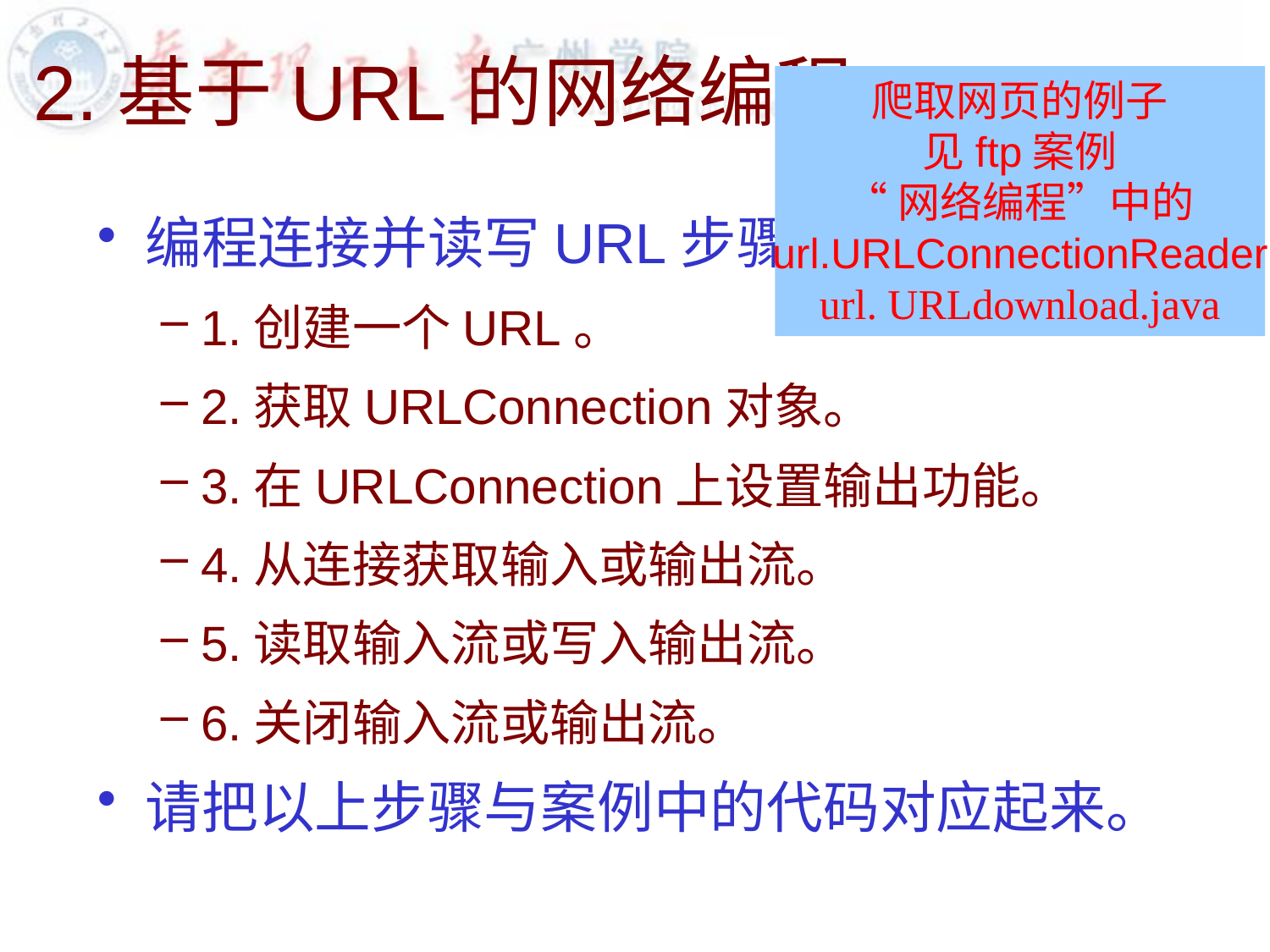

# 2.基于URL的网络编程
爬取网页的例子
见ftp案例
“网络编程”中的
url.URLConnectionReader
url. URLdownload.java
编程连接并读写URL步骤：
1.创建一个URL。
2.获取URLConnection对象。
3.在URLConnection上设置输出功能。
4.从连接获取输入或输出流。
5.读取输入流或写入输出流。
6.关闭输入流或输出流。
请把以上步骤与案例中的代码对应起来。